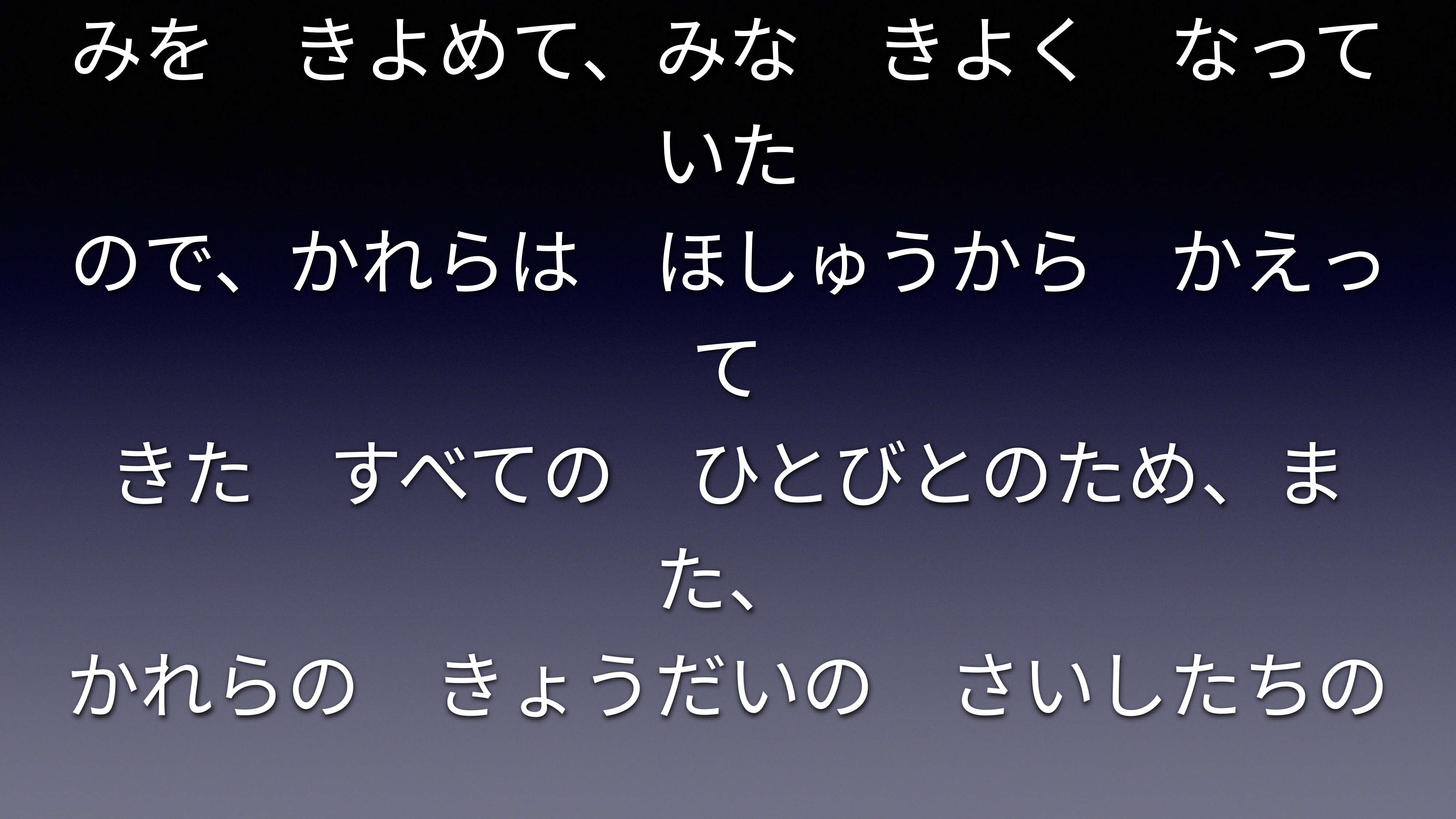

さいしと　レビびとたちは、ひとり　のこらず
みを　きよめて、みな　きよく　なっていた
ので、かれらは　ほしゅうから　かえって
きた　すべての　ひとびとのため、また、
かれらの　きょうだいの　さいしたちの
ため、また、かれらじしんの　ために、
すぎこしのいけにえを　ほふった。